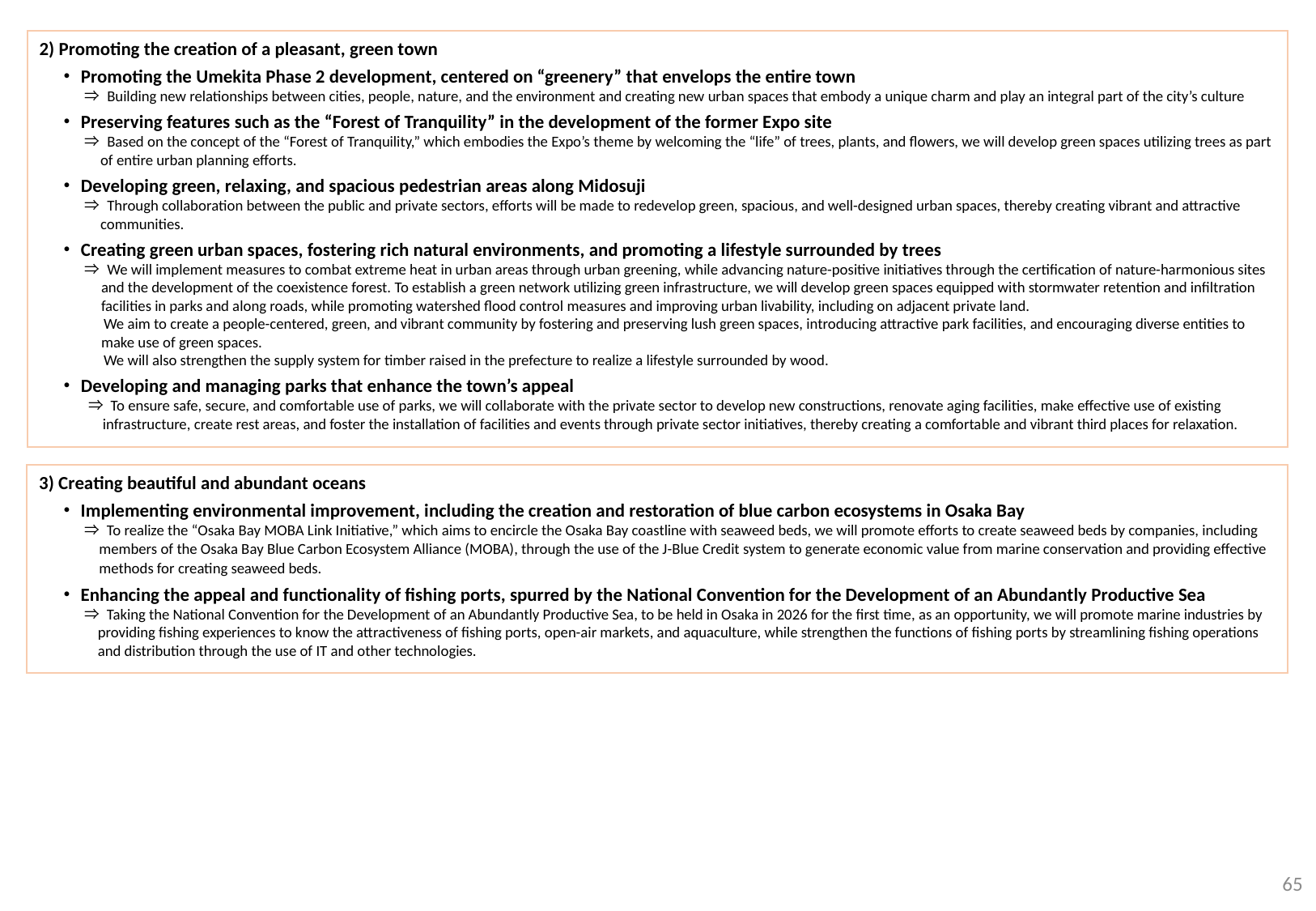

2) Promoting the creation of a pleasant, green town
　・Promoting the Umekita Phase 2 development, centered on “greenery” that envelops the entire town
　　　⇒ Building new relationships between cities, people, nature, and the environment and creating new urban spaces that embody a unique charm and play an integral part of the city’s culture
　・Preserving features such as the “Forest of Tranquility” in the development of the former Expo site
　　　⇒ Based on the concept of the “Forest of Tranquility,” which embodies the Expo’s theme by welcoming the “life” of trees, plants, and flowers, we will develop green spaces utilizing trees as part of entire urban planning efforts.
　・Developing green, relaxing, and spacious pedestrian areas along Midosuji
　　　⇒ Through collaboration between the public and private sectors, efforts will be made to redevelop green, spacious, and well-designed urban spaces, thereby creating vibrant and attractive communities.
　・Creating green urban spaces, fostering rich natural environments, and promoting a lifestyle surrounded by trees
　　　⇒ We will implement measures to combat extreme heat in urban areas through urban greening, while advancing nature-positive initiatives through the certification of nature-harmonious sites and the development of the coexistence forest. To establish a green network utilizing green infrastructure, we will develop green spaces equipped with stormwater retention and infiltration facilities in parks and along roads, while promoting watershed flood control measures and improving urban livability, including on adjacent private land.
　　　　We aim to create a people-centered, green, and vibrant community by fostering and preserving lush green spaces, introducing attractive park facilities, and encouraging diverse entities to make use of green spaces.
　　　　We will also strengthen the supply system for timber raised in the prefecture to realize a lifestyle surrounded by wood.
　・Developing and managing parks that enhance the town’s appeal
　　　 ⇒ To ensure safe, secure, and comfortable use of parks, we will collaborate with the private sector to develop new constructions, renovate aging facilities, make effective use of existing infrastructure, create rest areas, and foster the installation of facilities and events through private sector initiatives, thereby creating a comfortable and vibrant third places for relaxation.
3) Creating beautiful and abundant oceans
　・Implementing environmental improvement, including the creation and restoration of blue carbon ecosystems in Osaka Bay
　　　⇒ To realize the “Osaka Bay MOBA Link Initiative,” which aims to encircle the Osaka Bay coastline with seaweed beds, we will promote efforts to create seaweed beds by companies, including members of the Osaka Bay Blue Carbon Ecosystem Alliance (MOBA), through the use of the J-Blue Credit system to generate economic value from marine conservation and providing effective methods for creating seaweed beds.
　・Enhancing the appeal and functionality of fishing ports, spurred by the National Convention for the Development of an Abundantly Productive Sea
　　　⇒ Taking the National Convention for the Development of an Abundantly Productive Sea, to be held in Osaka in 2026 for the first time, as an opportunity, we will promote marine industries by providing fishing experiences to know the attractiveness of fishing ports, open-air markets, and aquaculture, while strengthen the functions of fishing ports by streamlining fishing operations and distribution through the use of IT and other technologies.

65